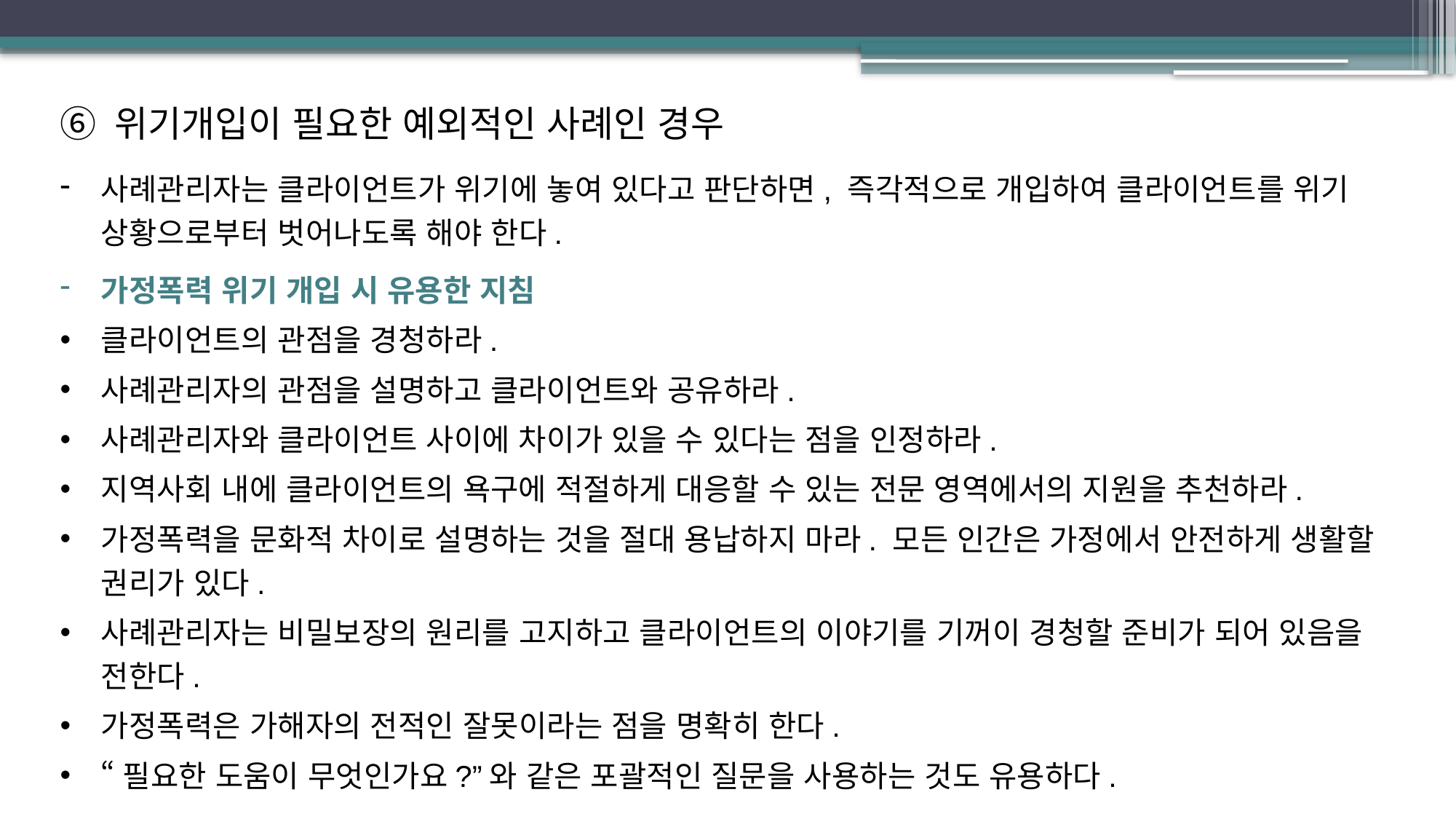

위기개입이 필요한 예외적인 사례인 경우

사례관리자는 클라이언트가 위기에 놓여 있다고 판단하면, 즉각적으로 개입하여 클라이언트를 위기 상황으로부터 벗어나도록 해야 한다.

가정폭력 위기 개입 시 유용한 지침
클라이언트의 관점을 경청하라.
사례관리자의 관점을 설명하고 클라이언트와 공유하라.
사례관리자와 클라이언트 사이에 차이가 있을 수 있다는 점을 인정하라.
지역사회 내에 클라이언트의 욕구에 적절하게 대응할 수 있는 전문 영역에서의 지원을 추천하라.
가정폭력을 문화적 차이로 설명하는 것을 절대 용납하지 마라. 모든 인간은 가정에서 안전하게 생활할 권리가 있다.
사례관리자는 비밀보장의 원리를 고지하고 클라이언트의 이야기를 기꺼이 경청할 준비가 되어 있음을 전한다.
가정폭력은 가해자의 전적인 잘못이라는 점을 명확히 한다.
“필요한 도움이 무엇인가요?”와 같은 포괄적인 질문을 사용하는 것도 유용하다.